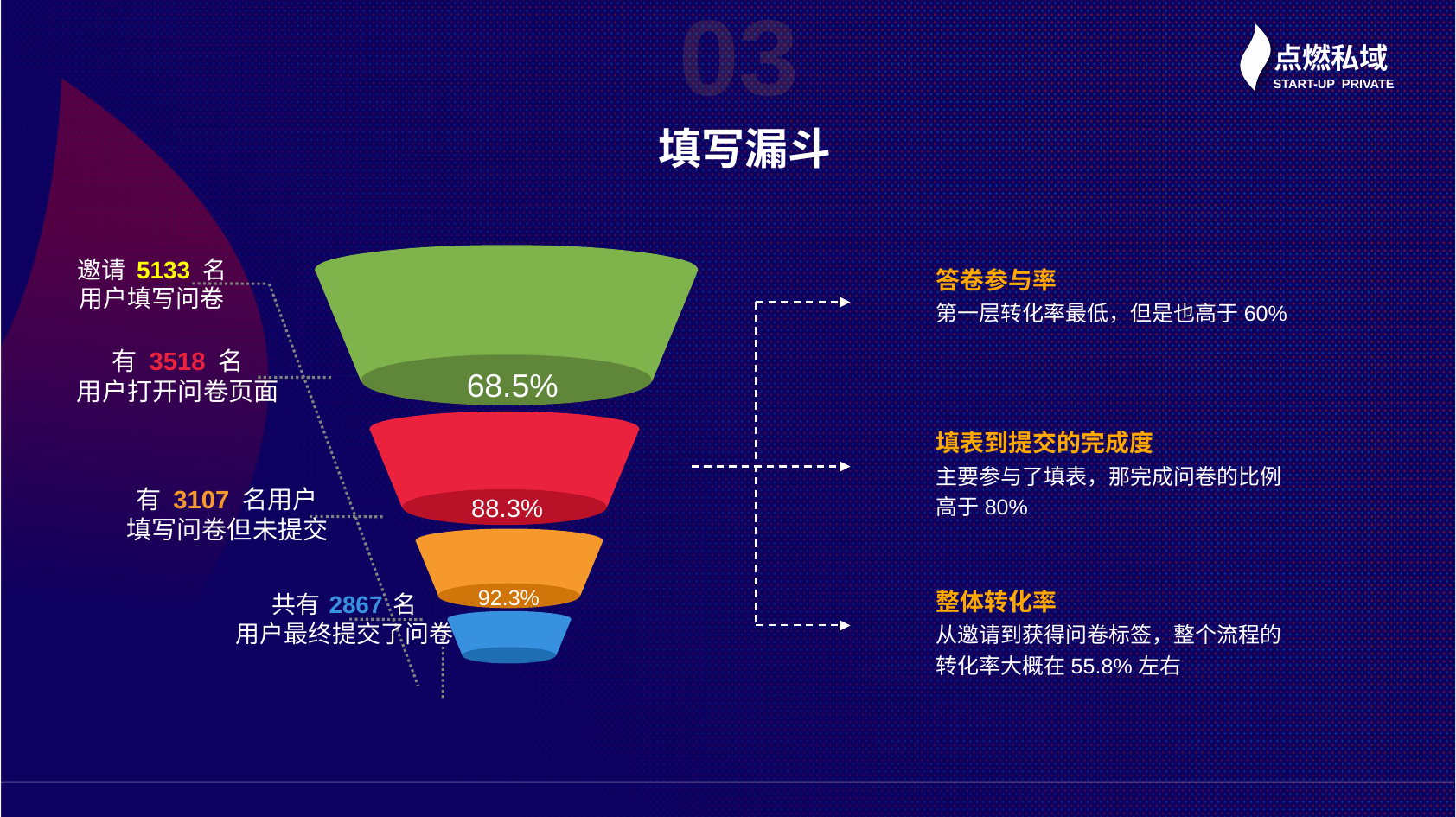

03
填写漏斗

邀请 5133 名
用户填写问卷
答卷参与率
第一层转化率最低，但是也高于60%
点燃私域，品牌私域专家
有 3518 名
用户打开问卷页面

68.5%

填表到提交的完成度
主要参与了填表，那完成问卷的比例高于80%
有 3107 名用户
填写问卷但未提交
88.3%

92.3%
共有 2867 名
用户最终提交了问卷

整体转化率
从邀请到获得问卷标签，整个流程的转化率大概在55.8%左右